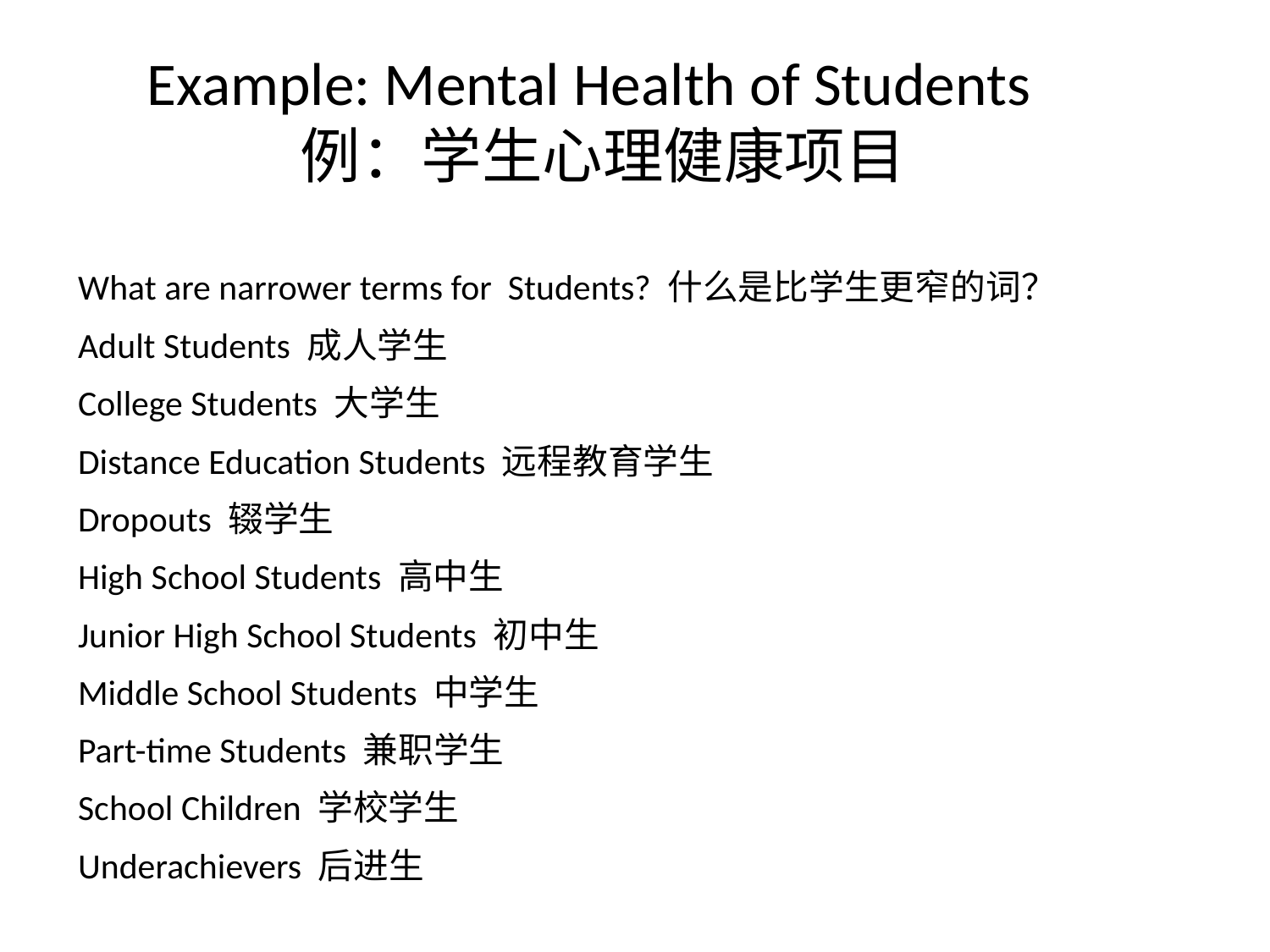

# Example: Mental Health of Students 例：学生心理健康项目
What are narrower terms for  Students? 什么是比学生更窄的词？
Adult Students 成人学生
College Students 大学生
Distance Education Students 远程教育学生
Dropouts 辍学生
High School Students 高中生
Junior High School Students 初中生
Middle School Students 中学生
Part-time Students 兼职学生
School Children 学校学生
Underachievers 后进生